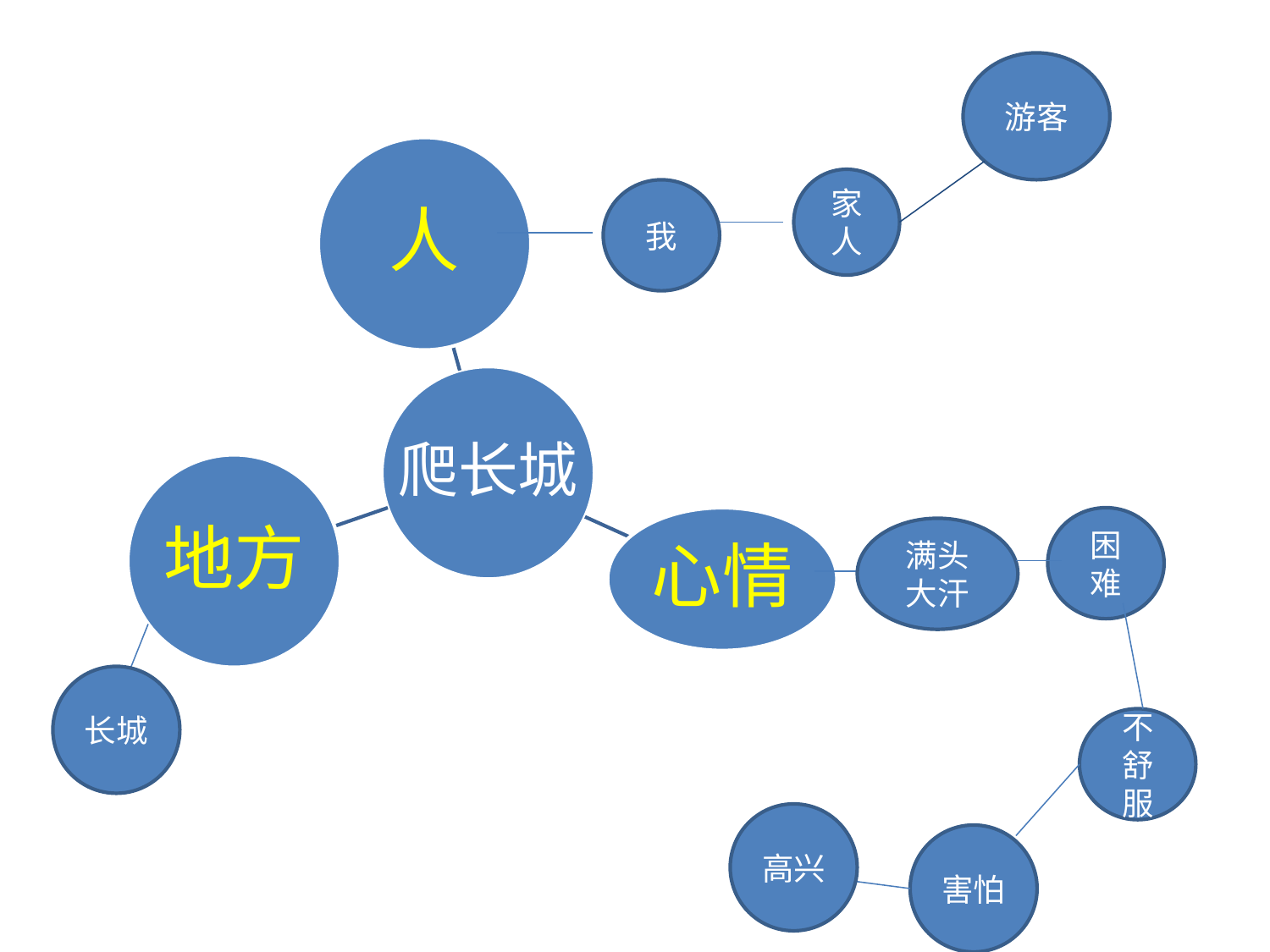

#
游客

人

爬长城

地方

心情

家人
我
困难
满头大汗
长城
不舒服
高兴
害怕